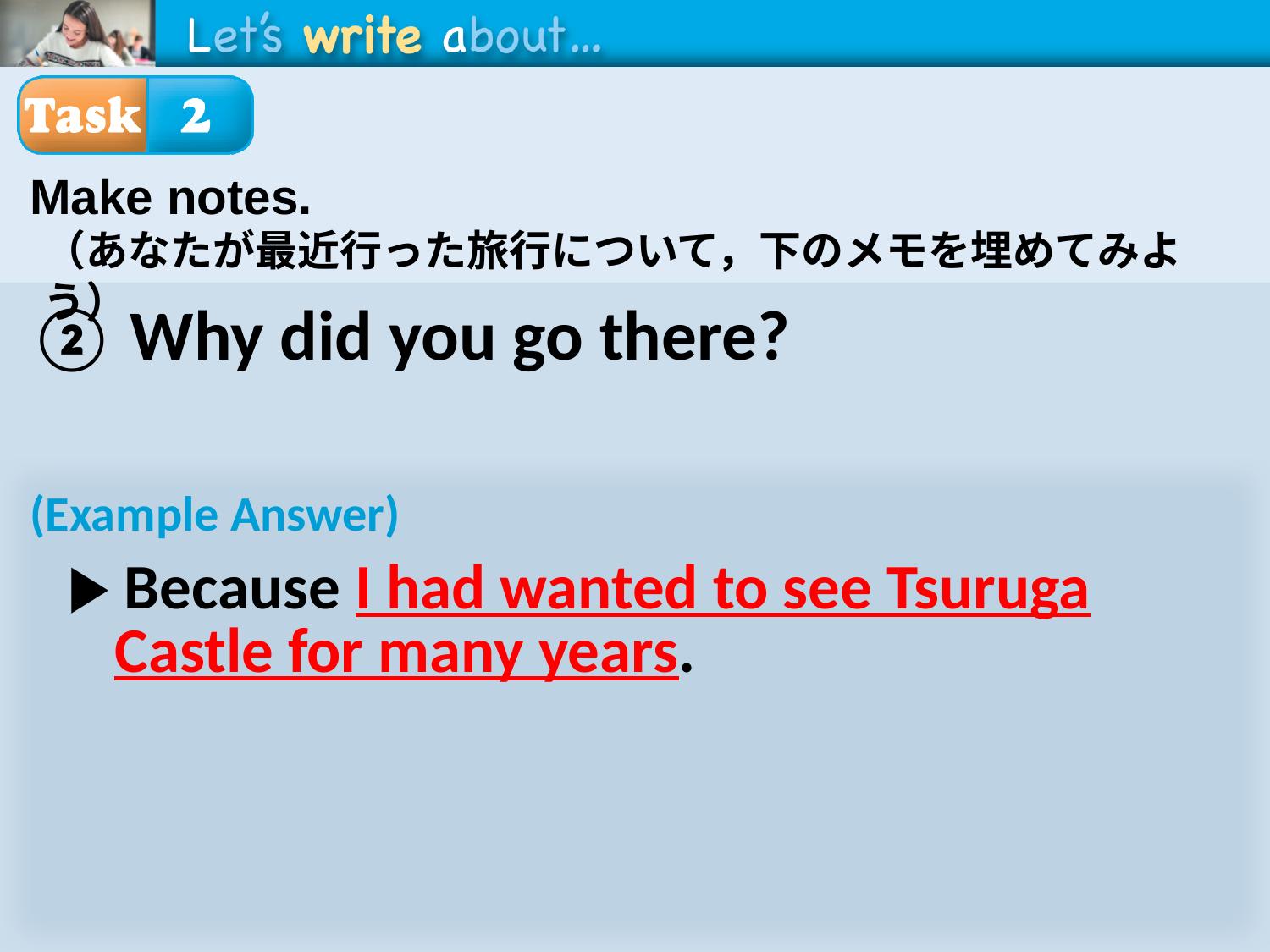

Make notes.
（あなたが最近行った旅行について，下のメモを埋めてみよう）
② Why did you go there?
﻿
▶ Because 			.
(Example Answer)
▶ Because I had wanted to see Tsuruga Castle for many years.